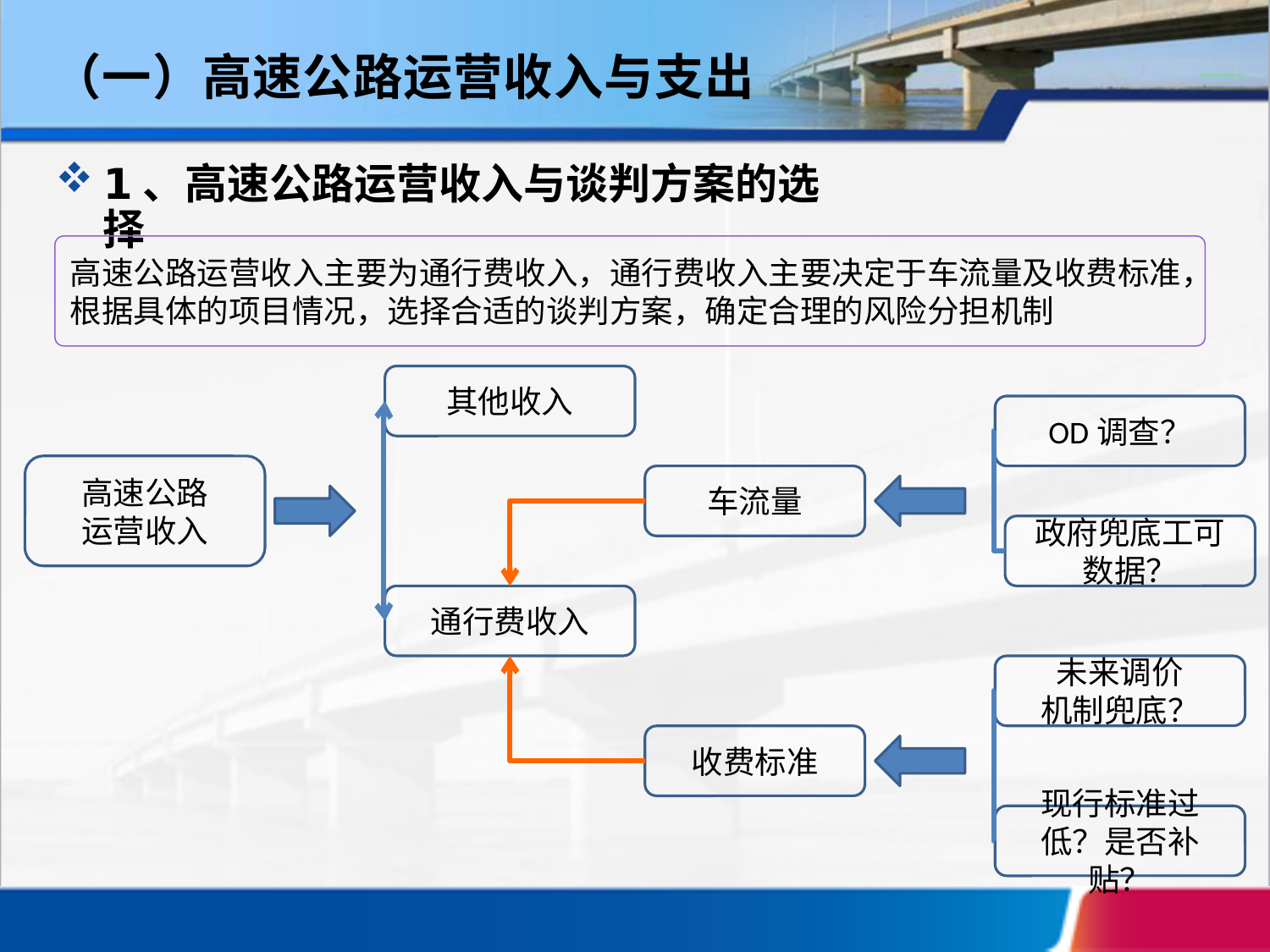

（一）高速公路运营收入与支出
1、高速公路运营收入与谈判方案的选择
高速公路运营收入主要为通行费收入，通行费收入主要决定于车流量及收费标准，
根据具体的项目情况，选择合适的谈判方案，确定合理的风险分担机制
其他收入
OD调查？
高速公路
运营收入
车流量

政府兜底工可数据？
通行费收入
未来调价
机制兜底？
收费标准

现行标准过低？是否补贴？